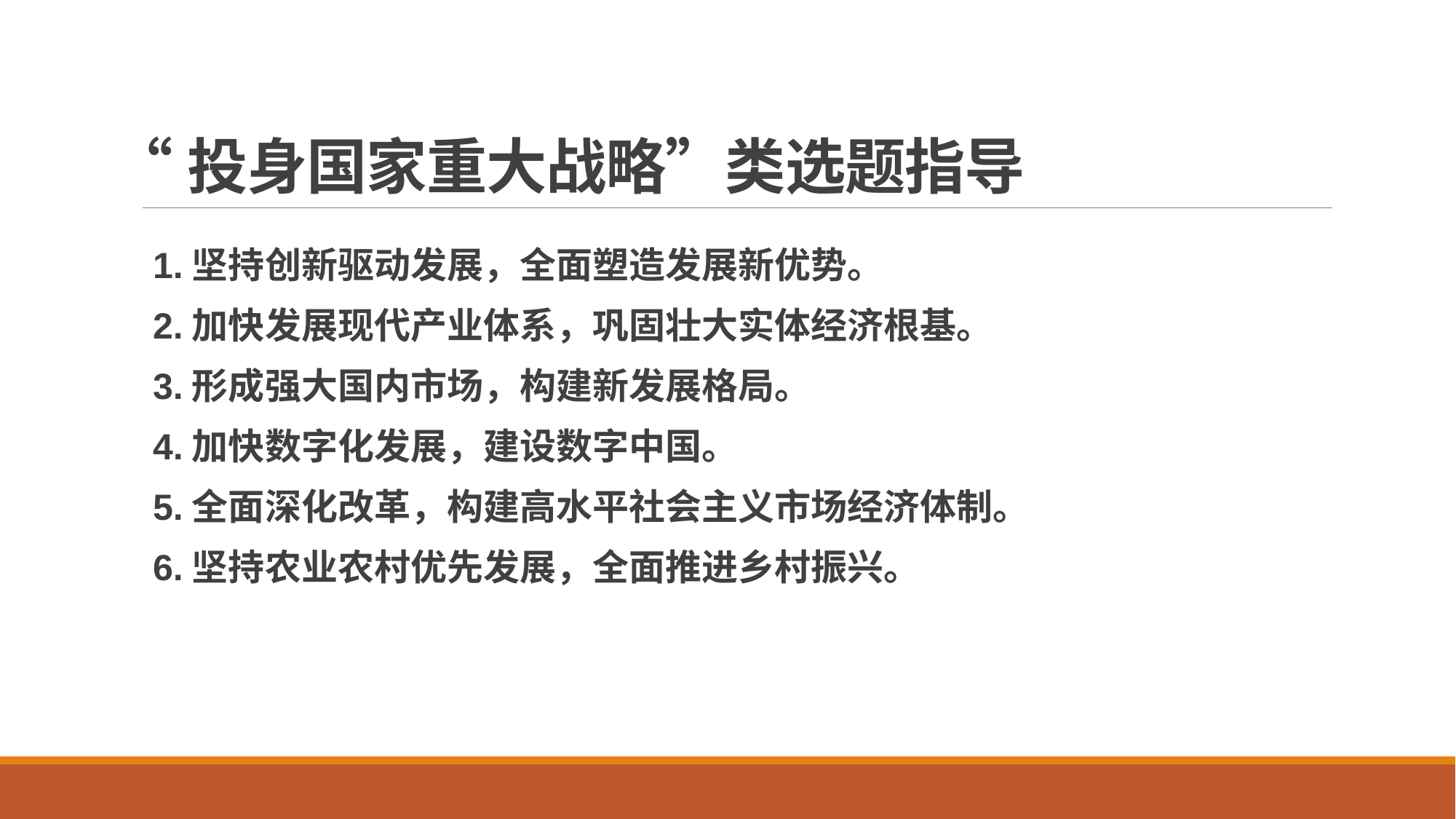

# “投身国家重大战略”类选题指导
1.坚持创新驱动发展，全面塑造发展新优势。
2.加快发展现代产业体系，巩固壮大实体经济根基。
3.形成强大国内市场，构建新发展格局。
4.加快数字化发展，建设数字中国。
5.全面深化改革，构建高水平社会主义市场经济体制。
6.坚持农业农村优先发展，全面推进乡村振兴。